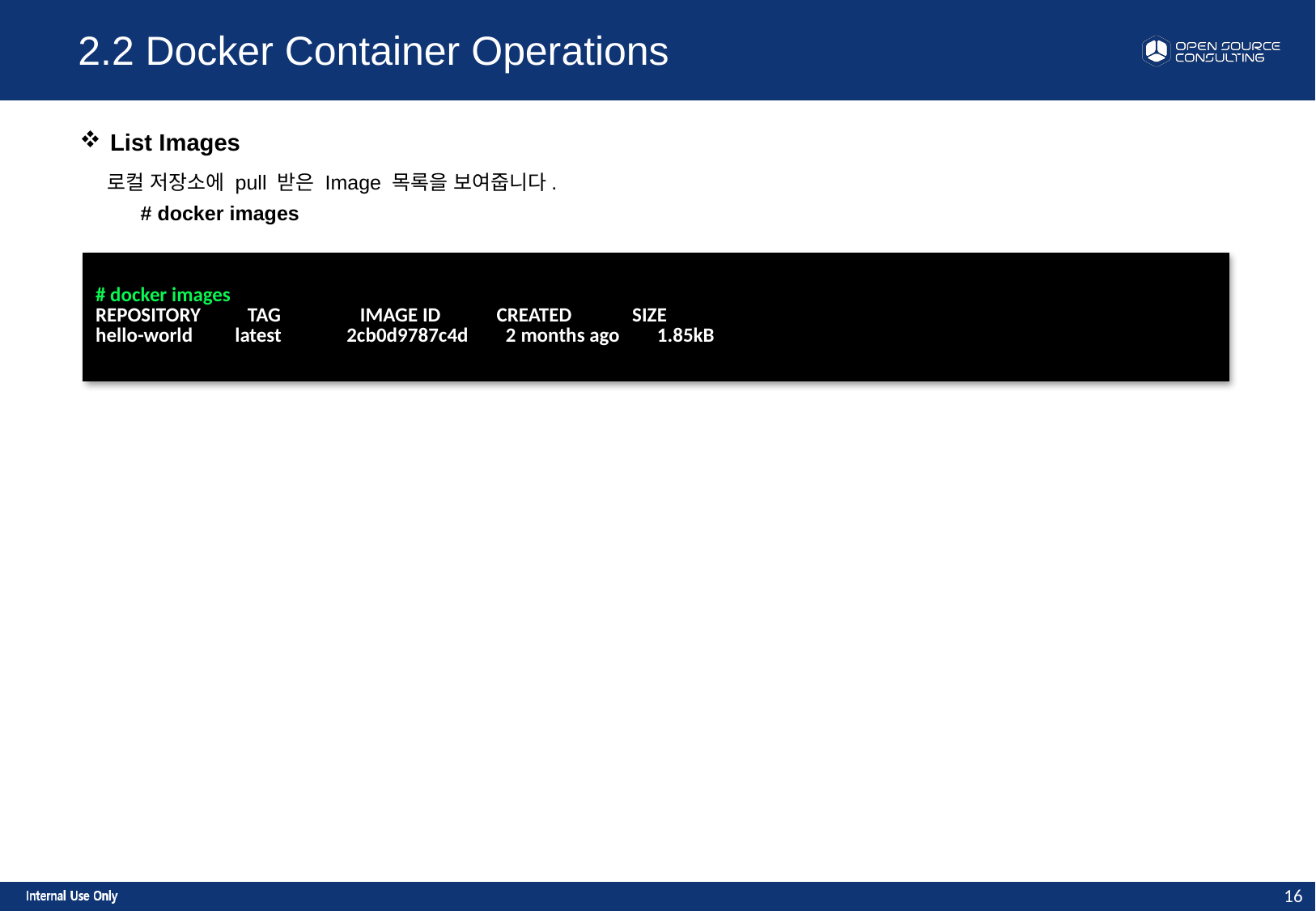

2.2 Docker Container Operations
List Images
    로컬 저장소에 pull 받은 Image 목록을 보여줍니다.
# docker images
| # docker images REPOSITORY          TAG                 IMAGE ID            CREATED             SIZE hello-world         latest              2cb0d9787c4d        2 months ago        1.85kB |
| --- |
16